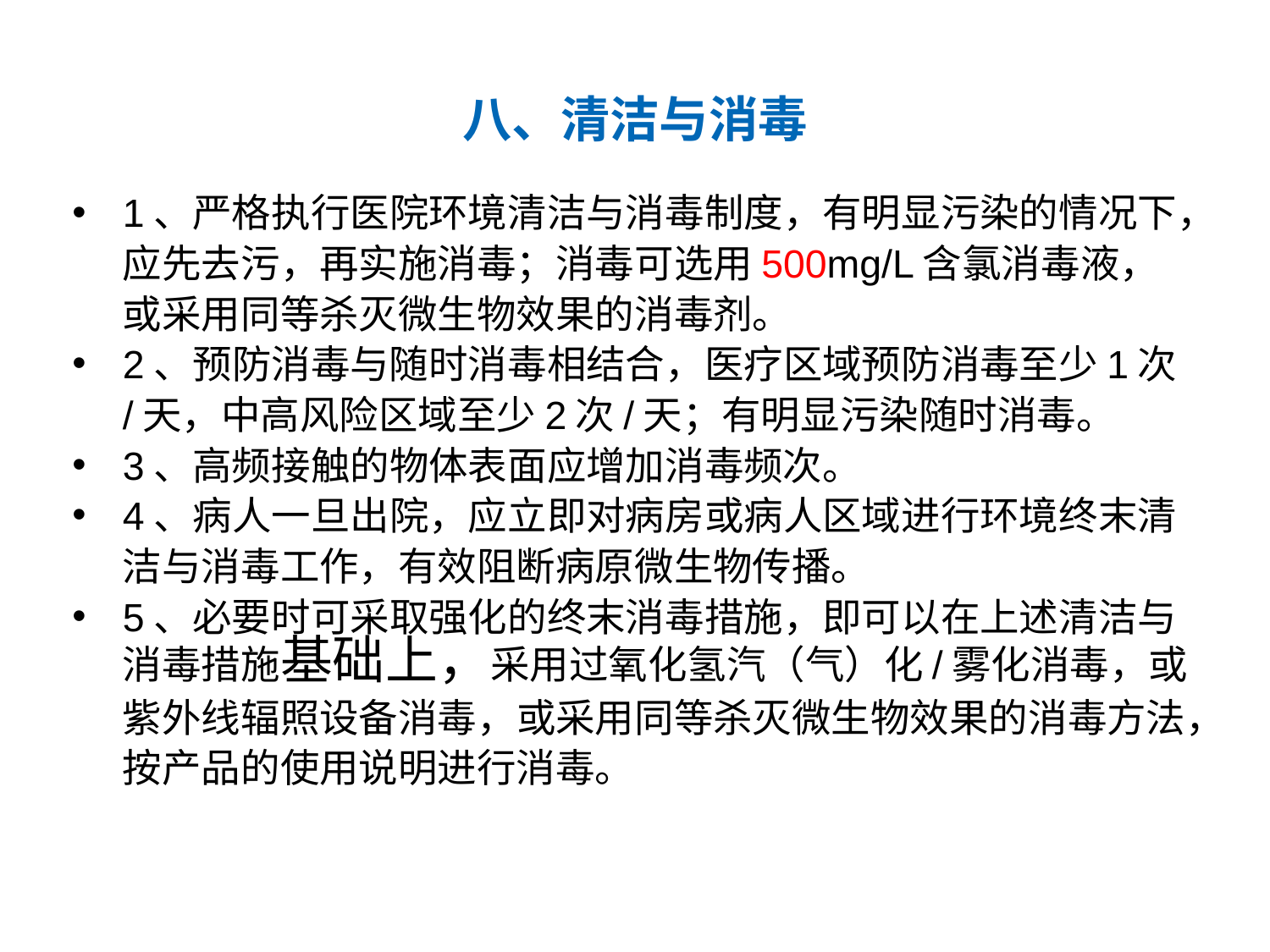

# 八、清洁与消毒
1、严格执行医院环境清洁与消毒制度，有明显污染的情况下，应先去污，再实施消毒；消毒可选用500mg/L含氯消毒液，或采用同等杀灭微生物效果的消毒剂。
2、预防消毒与随时消毒相结合，医疗区域预防消毒至少1次/天，中高风险区域至少2次/天；有明显污染随时消毒。
3、高频接触的物体表面应增加消毒频次。
4、病人一旦出院，应立即对病房或病人区域进行环境终末清洁与消毒工作，有效阻断病原微生物传播。
5、必要时可采取强化的终末消毒措施，即可以在上述清洁与消毒措施基础上，采用过氧化氢汽（气）化/雾化消毒，或紫外线辐照设备消毒，或采用同等杀灭微生物效果的消毒方法，按产品的使用说明进行消毒。

37